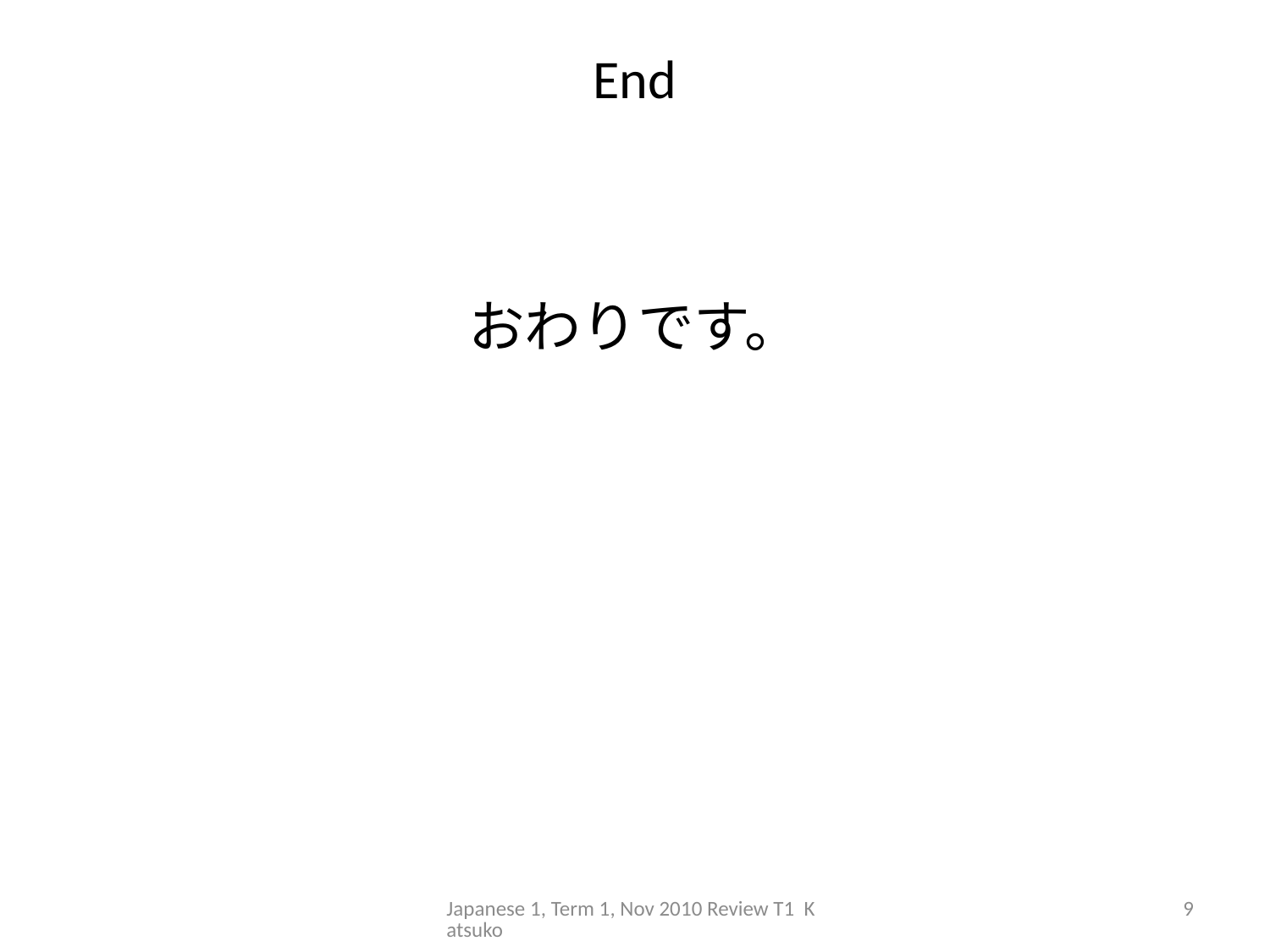

# End

おわりです。

Japanese 1, Term 1, Nov 2010 Review T1  Katsuko
9